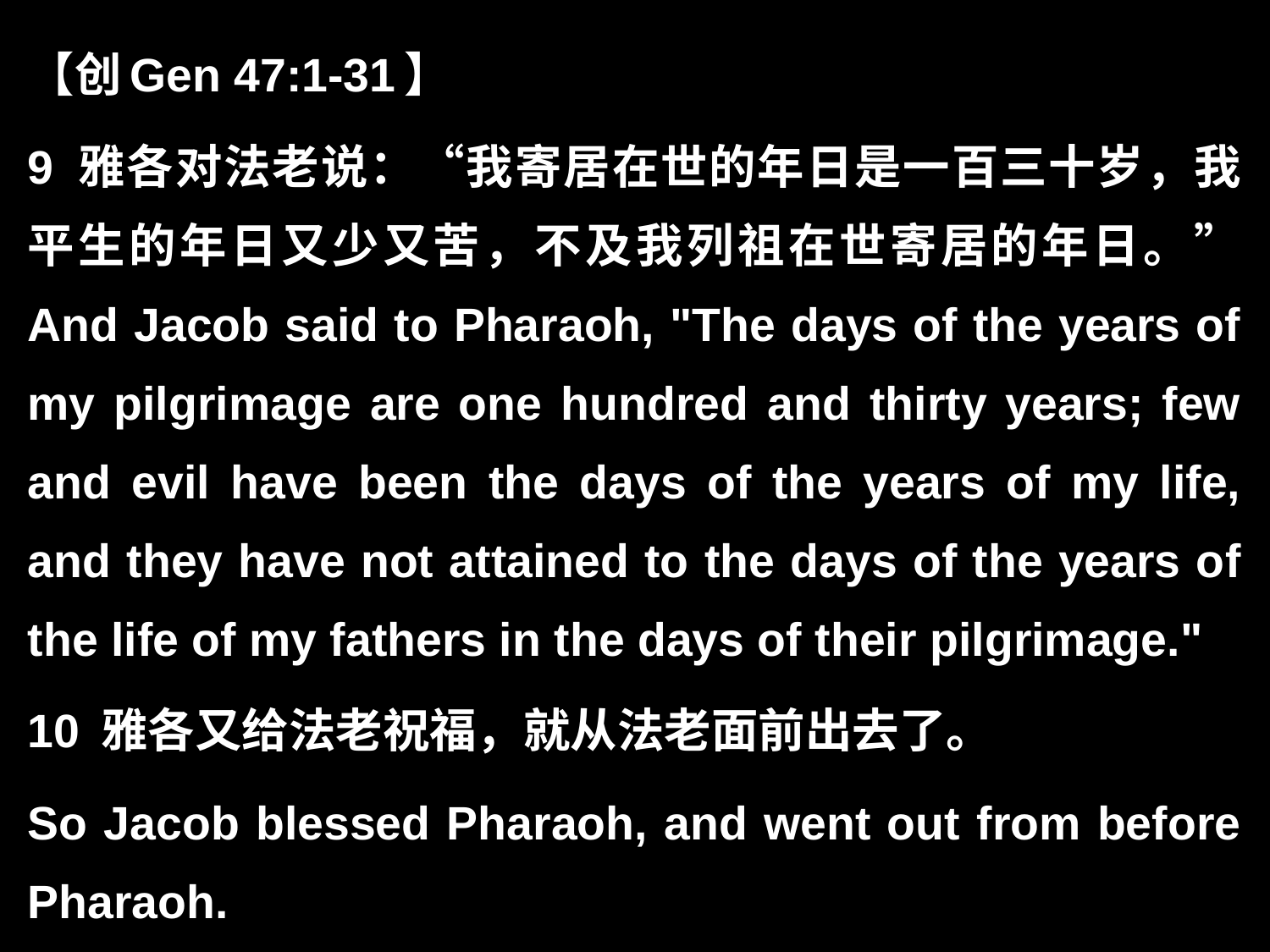

【创Gen 47:1-31】
9 雅各对法老说：“我寄居在世的年日是一百三十岁，我平生的年日又少又苦，不及我列祖在世寄居的年日。” And Jacob said to Pharaoh, "The days of the years of my pilgrimage are one hundred and thirty years; few and evil have been the days of the years of my life, and they have not attained to the days of the years of the life of my fathers in the days of their pilgrimage."
10 雅各又给法老祝福，就从法老面前出去了。
So Jacob blessed Pharaoh, and went out from before Pharaoh.